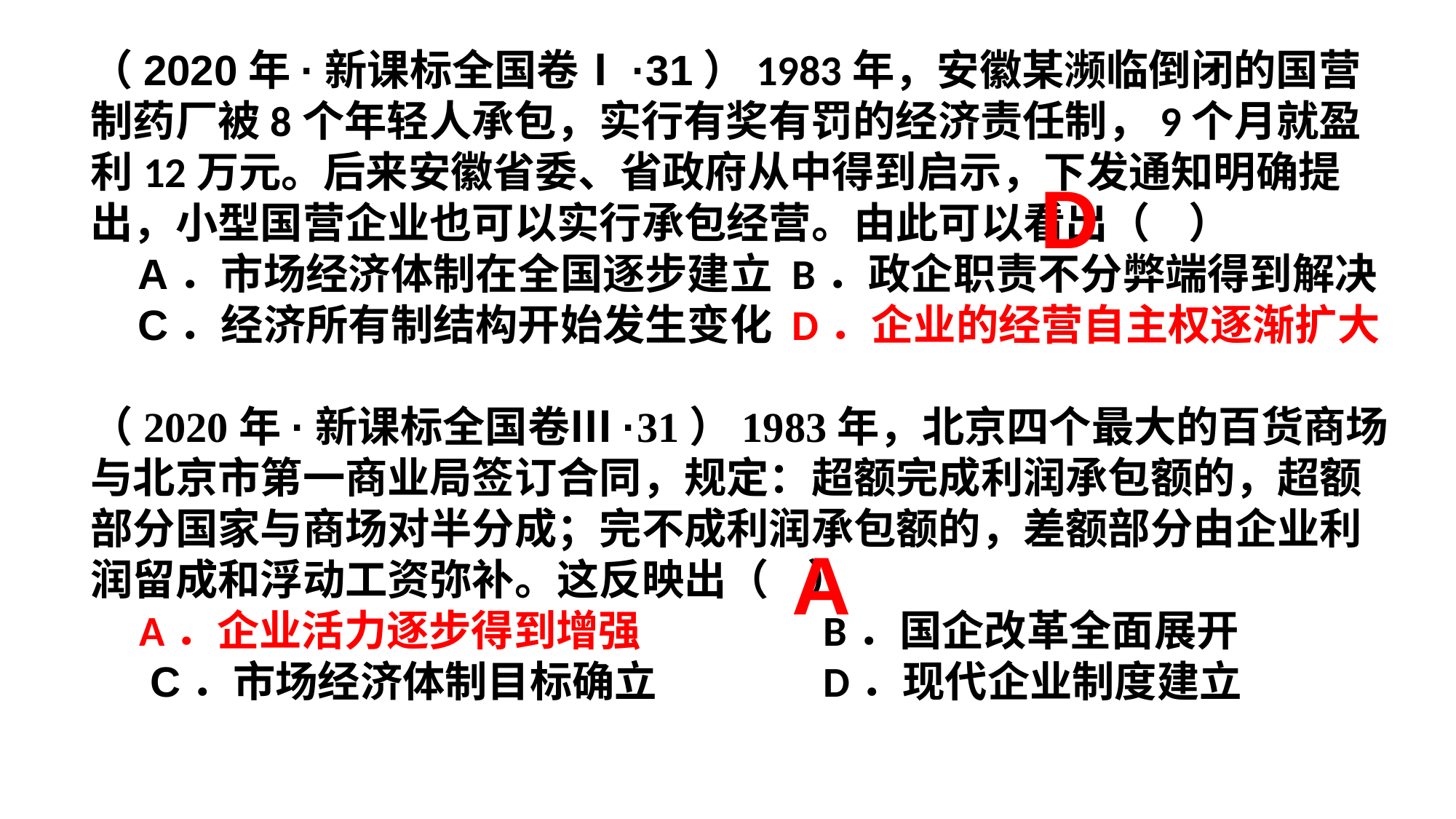

（2020年·新课标全国卷Ⅰ·31）1983年，安徽某濒临倒闭的国营制药厂被8个年轻人承包，实行有奖有罚的经济责任制，9个月就盈利12万元。后来安徽省委、省政府从中得到启示，下发通知明确提出，小型国营企业也可以实行承包经营。由此可以看出（    ）    A．市场经济体制在全国逐步建立 B．政企职责不分弊端得到解决    C．经济所有制结构开始发生变化 D．企业的经营自主权逐渐扩大

（2020年·新课标全国卷Ⅲ·31）1983年，北京四个最大的百货商场与北京市第一商业局签订合同，规定：超额完成利润承包额的，超额部分国家与商场对半分成；完不成利润承包额的，差额部分由企业利润留成和浮动工资弥补。这反映出（    ）
     A．企业活力逐步得到增强	       B．国企改革全面展开     C．市场经济体制目标确立	       D．现代企业制度建立
D
A